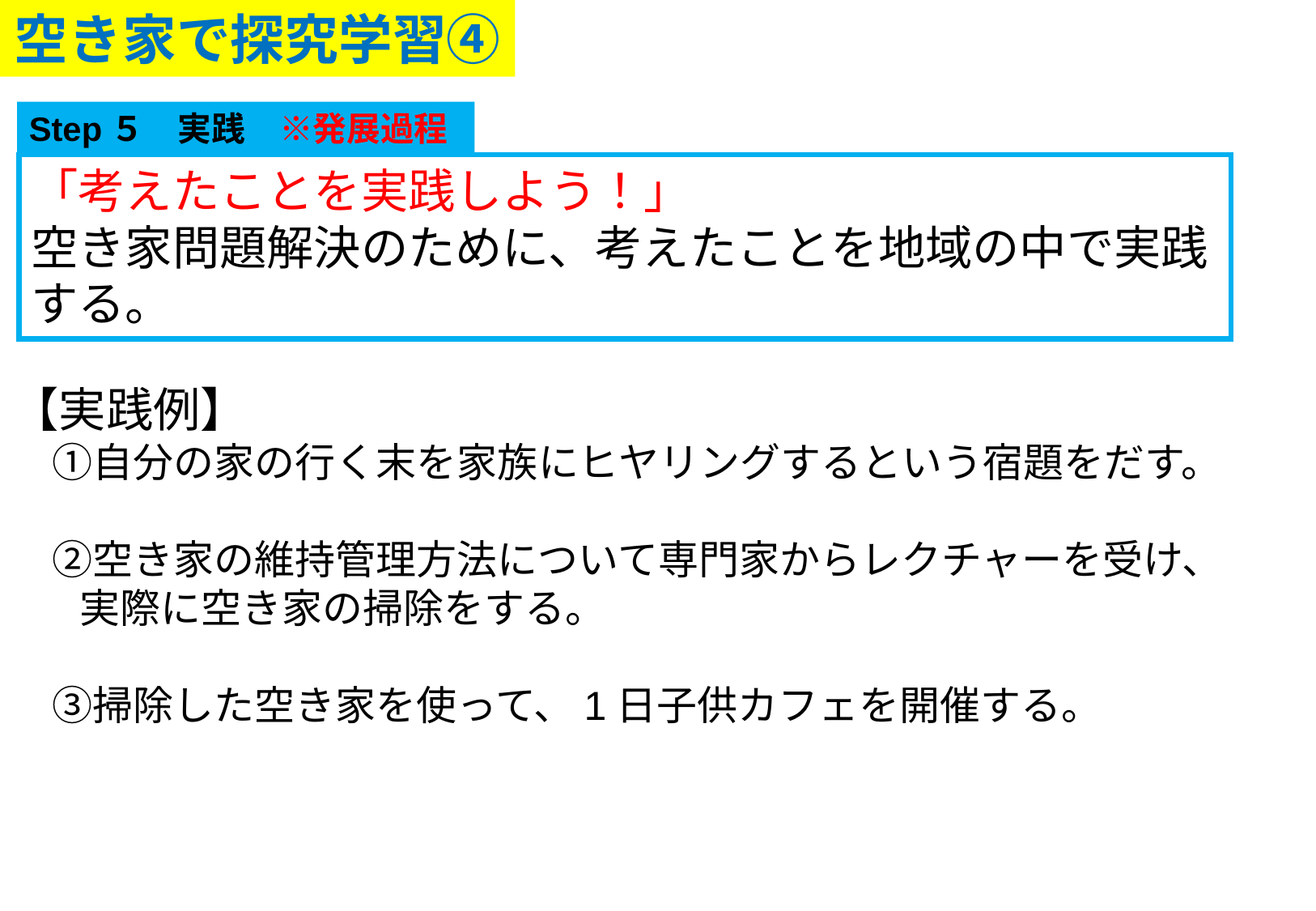

空き家で探究学習④
Step５　実践　※発展過程
「考えたことを実践しよう！」
空き家問題解決のために、考えたことを地域の中で実践
する。

【実践例】
　①自分の家の行く末を家族にヒヤリングするという宿題をだす。

　②空き家の維持管理方法について専門家からレクチャーを受け、
　   実際に空き家の掃除をする。

　③掃除した空き家を使って、1日子供カフェを開催する。